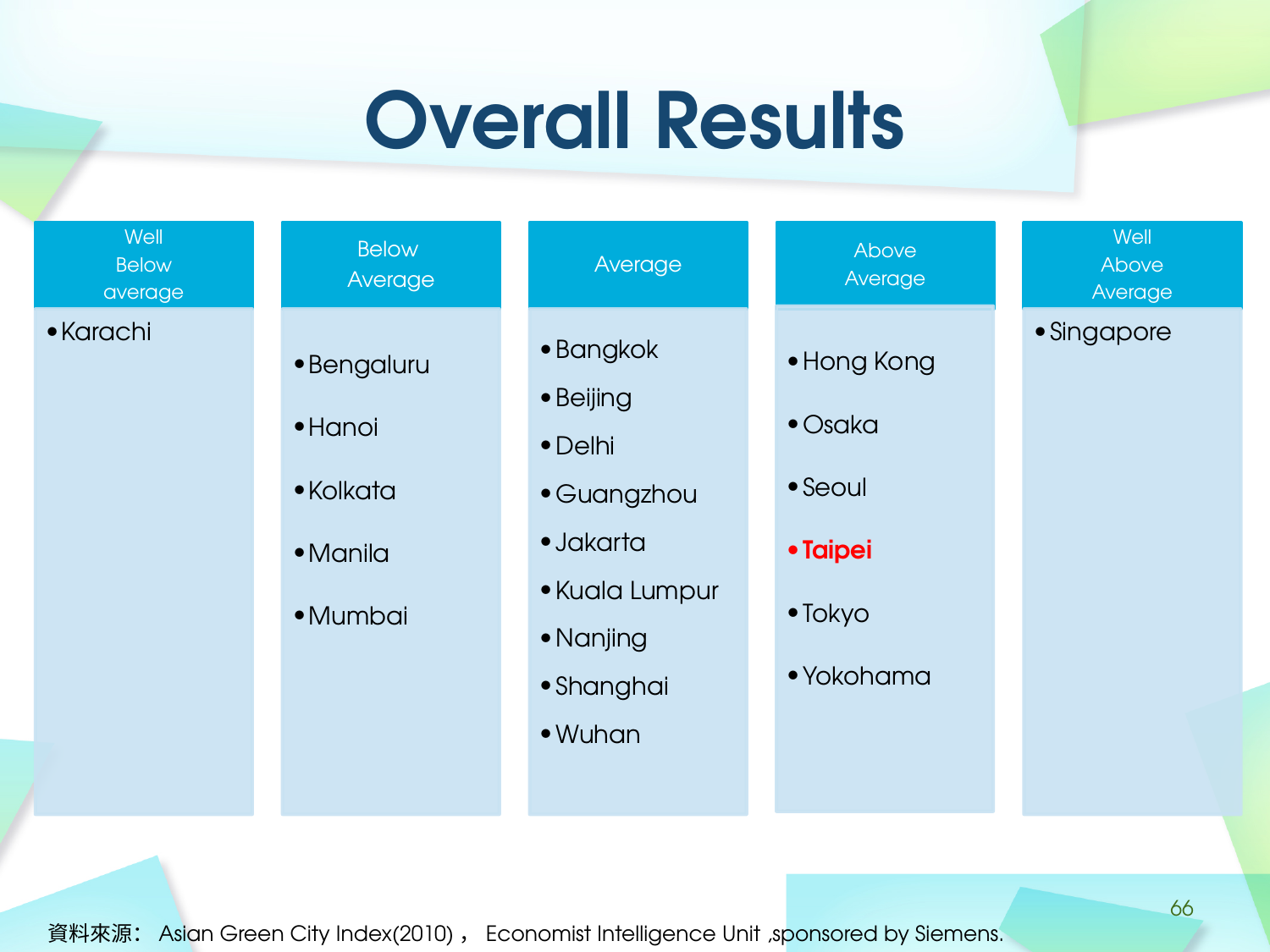

# Overall Results

Well
Below
average

Below
Average

Average

Above
Average

Well
Above
Average

Hong Kong
Osaka
Seoul
Taipei
Tokyo
Yokohama

Karachi

Bengaluru
Hanoi
Kolkata
Manila
Mumbai

Bangkok
Beijing
Delhi
Guangzhou
Jakarta
Kuala Lumpur
Nanjing
Shanghai
Wuhan

Singapore
66
資料來源：Asian Green City Index(2010)，Economist Intelligence Unit ,sponsored by Siemens.